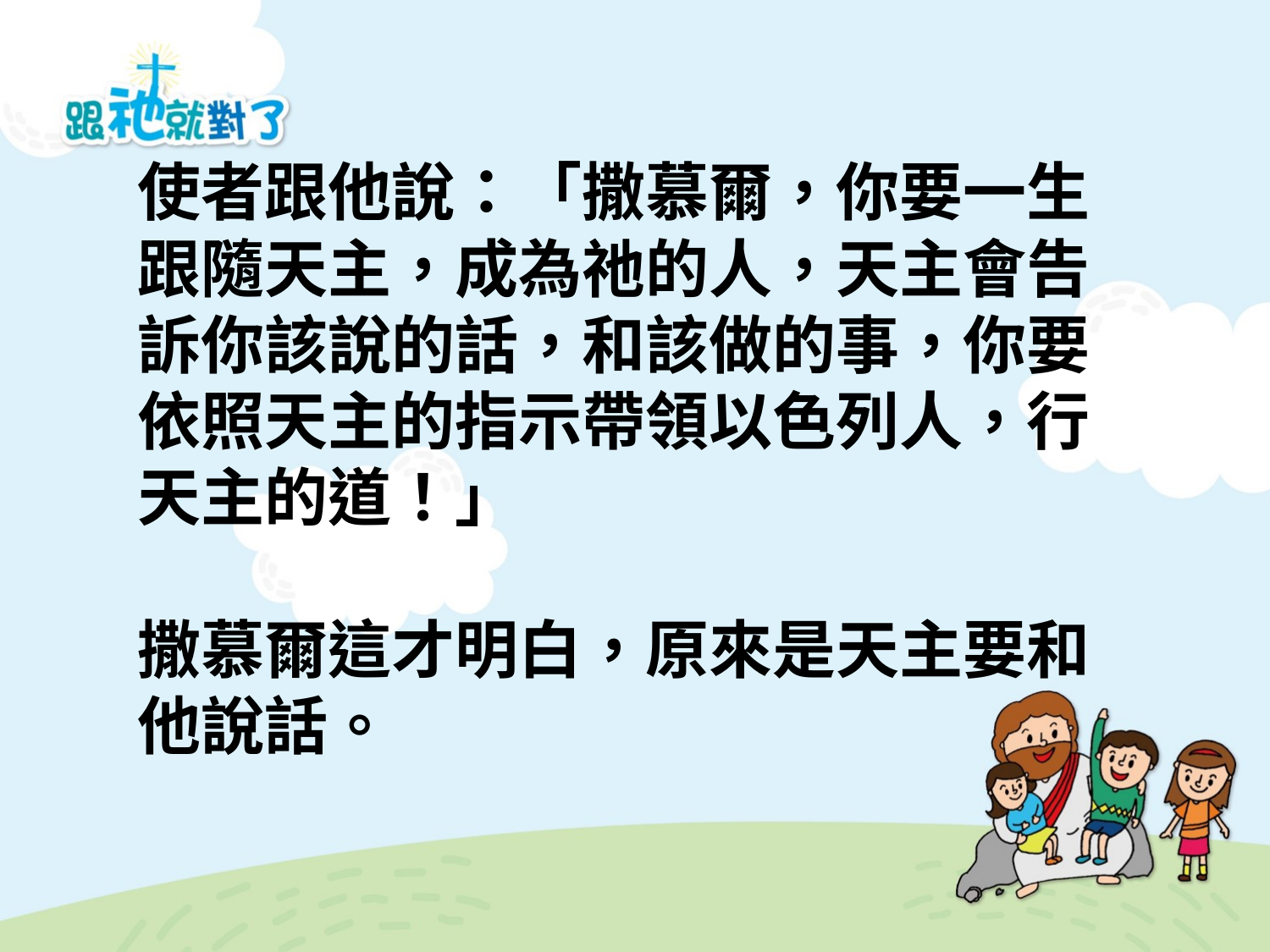

使者跟他說：「撒慕爾，你要一生跟隨天主，成為祂的人，天主會告訴你該說的話，和該做的事，你要依照天主的指示帶領以色列人，行天主的道！」

撒慕爾這才明白，原來是天主要和他說話。